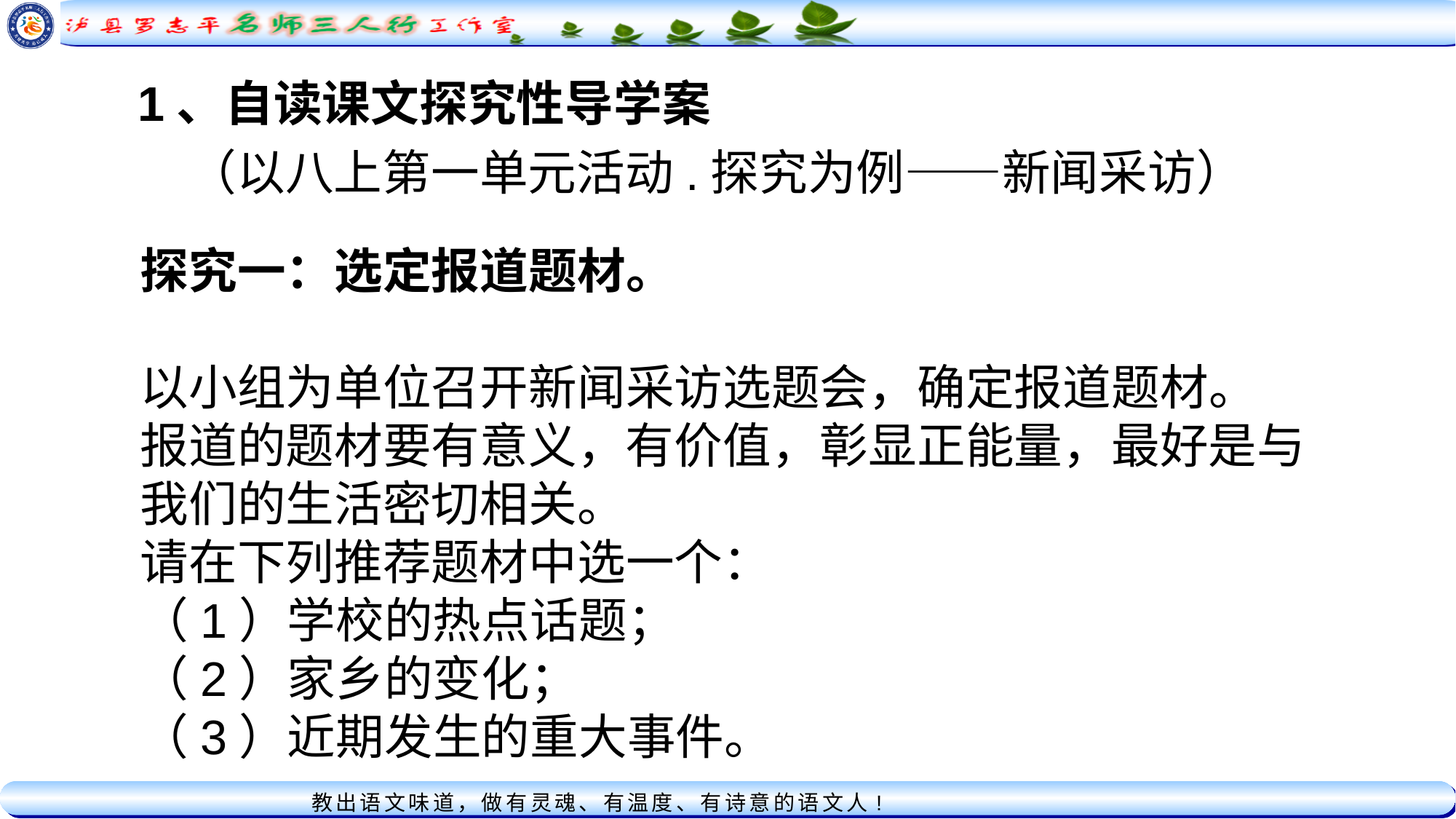

1、自读课文探究性导学案
（以八上第一单元活动.探究为例——新闻采访）
探究一：选定报道题材。

以小组为单位召开新闻采访选题会，确定报道题材。
报道的题材要有意义，有价值，彰显正能量，最好是与我们的生活密切相关。
请在下列推荐题材中选一个：
（1）学校的热点话题；
（2）家乡的变化；
（3）近期发生的重大事件。